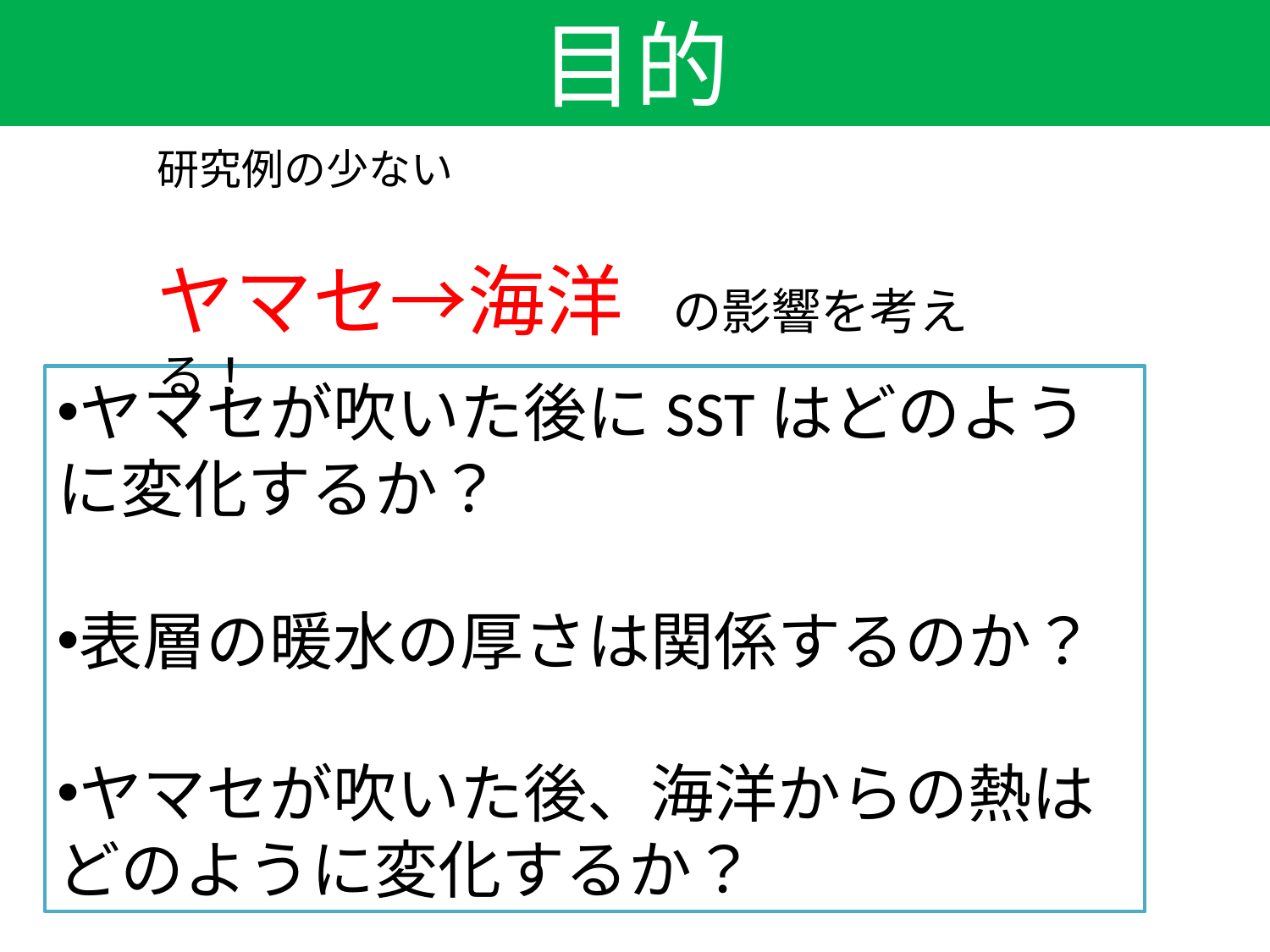

# 目的
研究例の少ない

ヤマセ→海洋　の影響を考える！
ヤマセが吹いた後にSSTはどのように変化するか？

表層の暖水の厚さは関係するのか？

ヤマセが吹いた後、海洋からの熱はどのように変化するか？